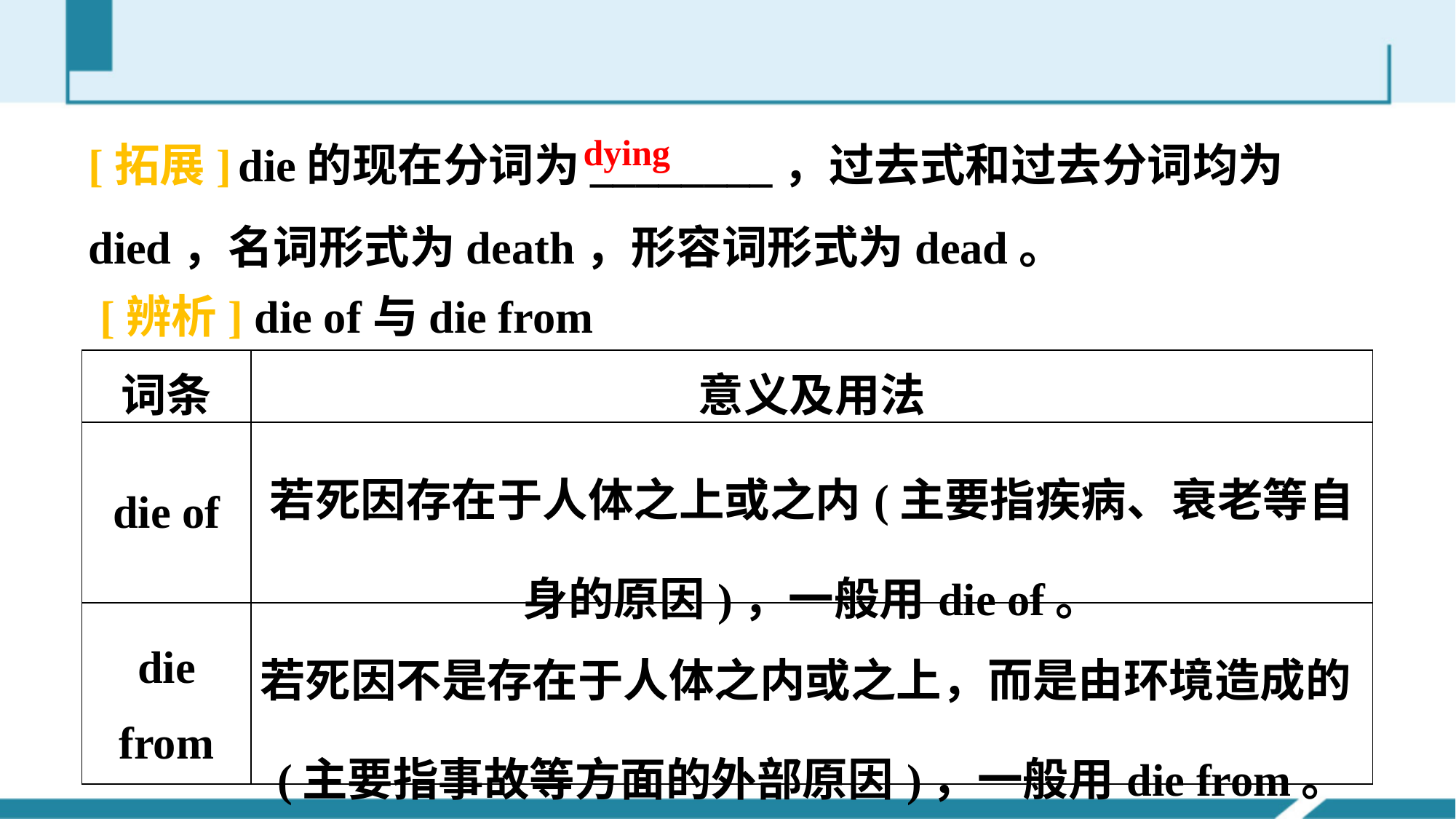

[拓展] die的现在分词为________，过去式和过去分词均为died，名词形式为death，形容词形式为dead。
dying
[辨析] die of与die from
| 词条 | 意义及用法 |
| --- | --- |
| die of | 若死因存在于人体之上或之内(主要指疾病、衰老等自身的原因)，一般用die of。 |
| die from | 若死因不是存在于人体之内或之上，而是由环境造成的(主要指事故等方面的外部原因)，一般用die from。 |